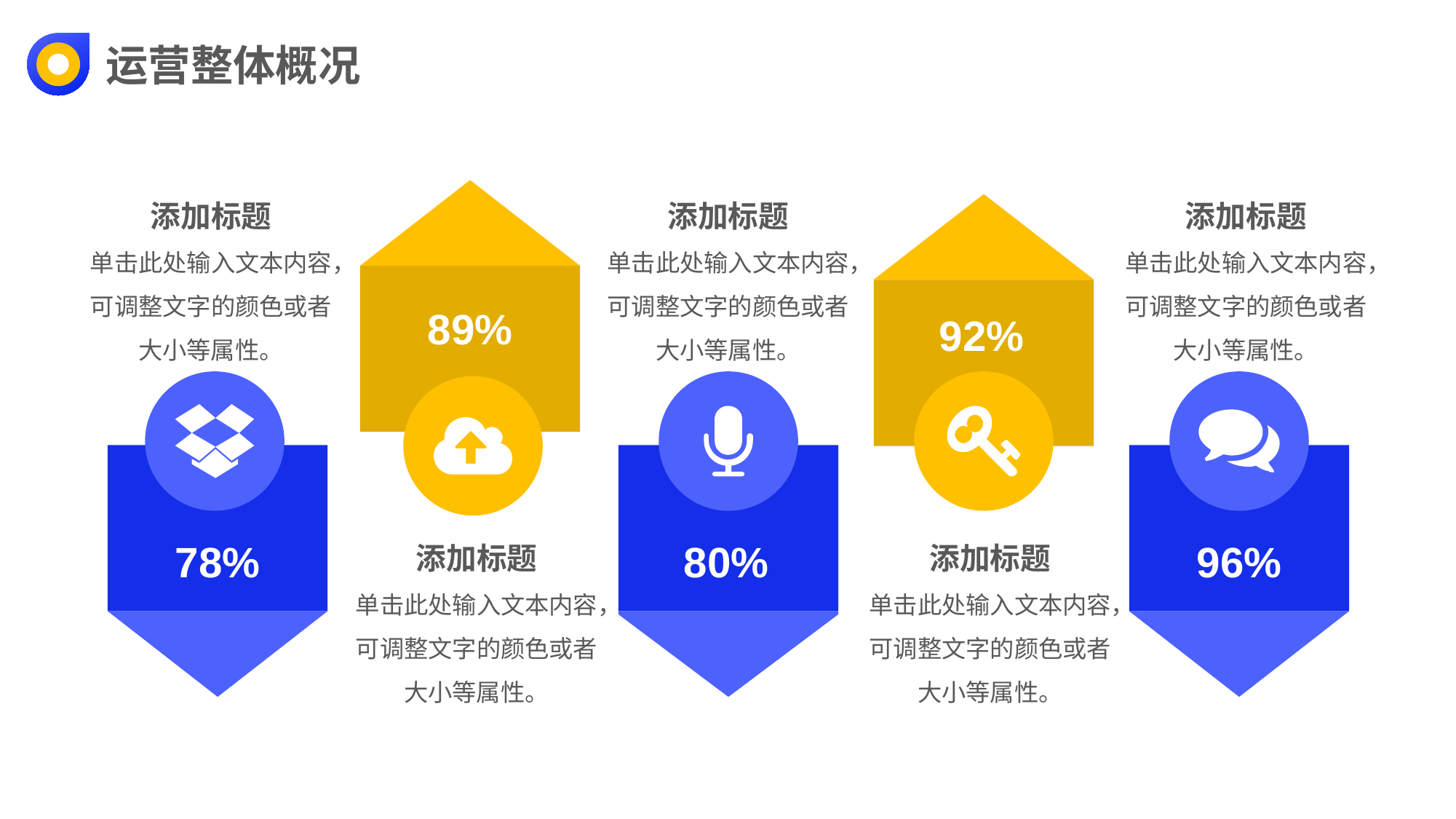

运营整体概况

添加标题
单击此处输入文本内容，可调整文字的颜色或者大小等属性。
添加标题
单击此处输入文本内容，可调整文字的颜色或者大小等属性。
添加标题
单击此处输入文本内容，可调整文字的颜色或者大小等属性。

89%
92%

添加标题
单击此处输入文本内容，可调整文字的颜色或者大小等属性。
添加标题
单击此处输入文本内容，可调整文字的颜色或者大小等属性。
78%
80%
96%